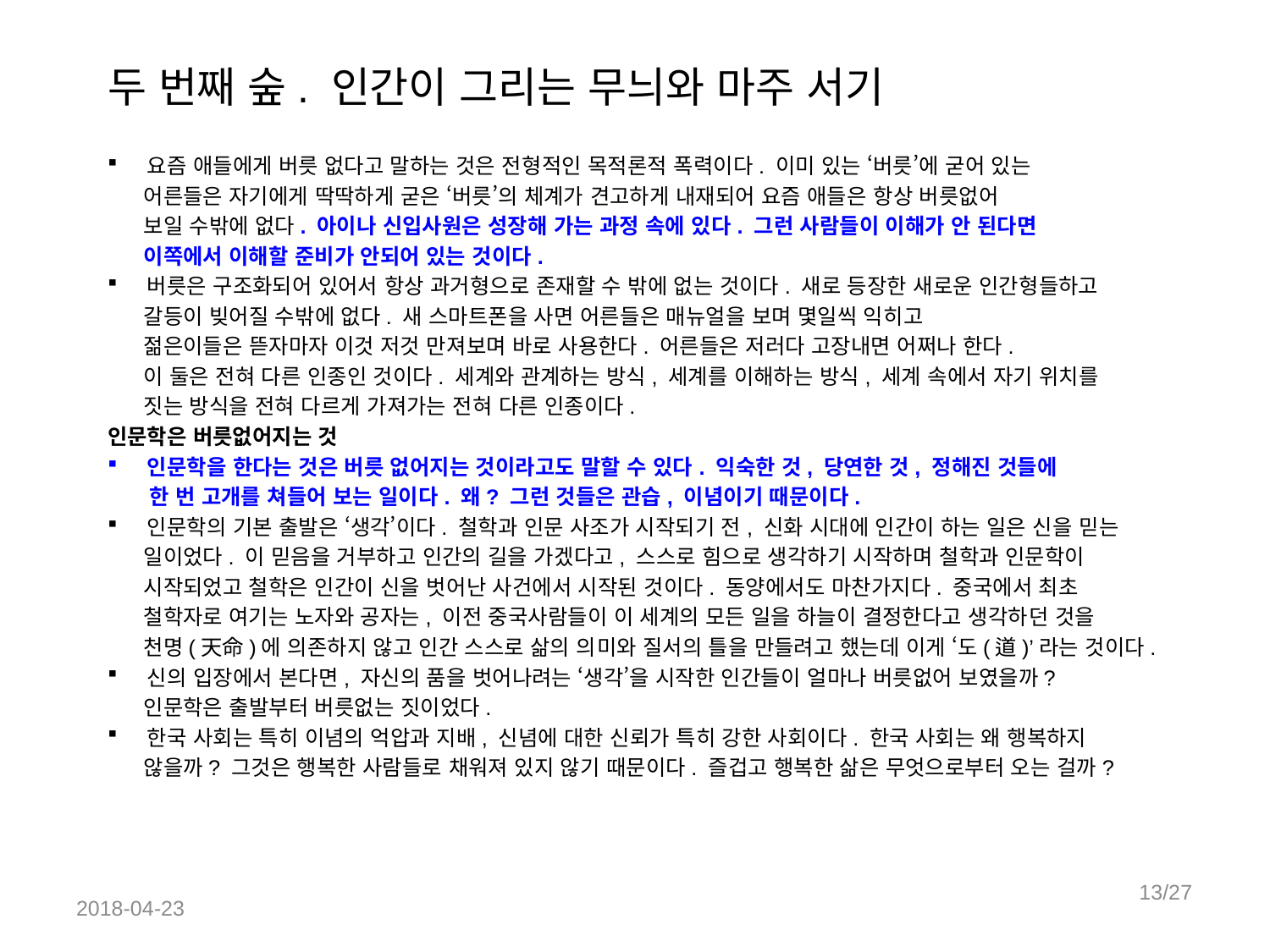

# 두 번째 숲. 인간이 그리는 무늬와 마주 서기
요즘 애들에게 버릇 없다고 말하는 것은 전형적인 목적론적 폭력이다. 이미 있는 ‘버릇’에 굳어 있는
     어른들은 자기에게 딱딱하게 굳은 ‘버릇’의 체계가 견고하게 내재되어 요즘 애들은 항상 버릇없어
     보일 수밖에 없다. 아이나 신입사원은 성장해 가는 과정 속에 있다. 그런 사람들이 이해가 안 된다면
     이쪽에서 이해할 준비가 안되어 있는 것이다.
버릇은 구조화되어 있어서 항상 과거형으로 존재할 수 밖에 없는 것이다. 새로 등장한 새로운 인간형들하고
     갈등이 빚어질 수밖에 없다. 새 스마트폰을 사면 어른들은 매뉴얼을 보며 몇일씩 익히고
     젊은이들은 뜯자마자 이것 저것 만져보며 바로 사용한다. 어른들은 저러다 고장내면 어쩌나 한다.
     이 둘은 전혀 다른 인종인 것이다. 세계와 관계하는 방식, 세계를 이해하는 방식, 세계 속에서 자기 위치를
     짓는 방식을 전혀 다르게 가져가는 전혀 다른 인종이다.
인문학은 버릇없어지는 것
인문학을 한다는 것은 버릇 없어지는 것이라고도 말할 수 있다. 익숙한 것, 당연한 것, 정해진 것들에
      한 번 고개를 쳐들어 보는 일이다. 왜? 그런 것들은 관습, 이념이기 때문이다.
인문학의 기본 출발은 ‘생각’이다. 철학과 인문 사조가 시작되기 전, 신화 시대에 인간이 하는 일은 신을 믿는
     일이었다. 이 믿음을 거부하고 인간의 길을 가겠다고, 스스로 힘으로 생각하기 시작하며 철학과 인문학이
     시작되었고 철학은 인간이 신을 벗어난 사건에서 시작된 것이다. 동양에서도 마찬가지다. 중국에서 최초
     철학자로 여기는 노자와 공자는, 이전 중국사람들이 이 세계의 모든 일을 하늘이 결정한다고 생각하던 것을
     천명(天命)에 의존하지 않고 인간 스스로 삶의 의미와 질서의 틀을 만들려고 했는데 이게 ‘도(道)’라는 것이다.
신의 입장에서 본다면, 자신의 품을 벗어나려는 ‘생각’을 시작한 인간들이 얼마나 버릇없어 보였을까?
     인문학은 출발부터 버릇없는 짓이었다.
한국 사회는 특히 이념의 억압과 지배, 신념에 대한 신뢰가 특히 강한 사회이다. 한국 사회는 왜 행복하지
     않을까? 그것은 행복한 사람들로 채워져 있지 않기 때문이다. 즐겁고 행복한 삶은 무엇으로부터 오는 걸까?
13/27
2018-04-23